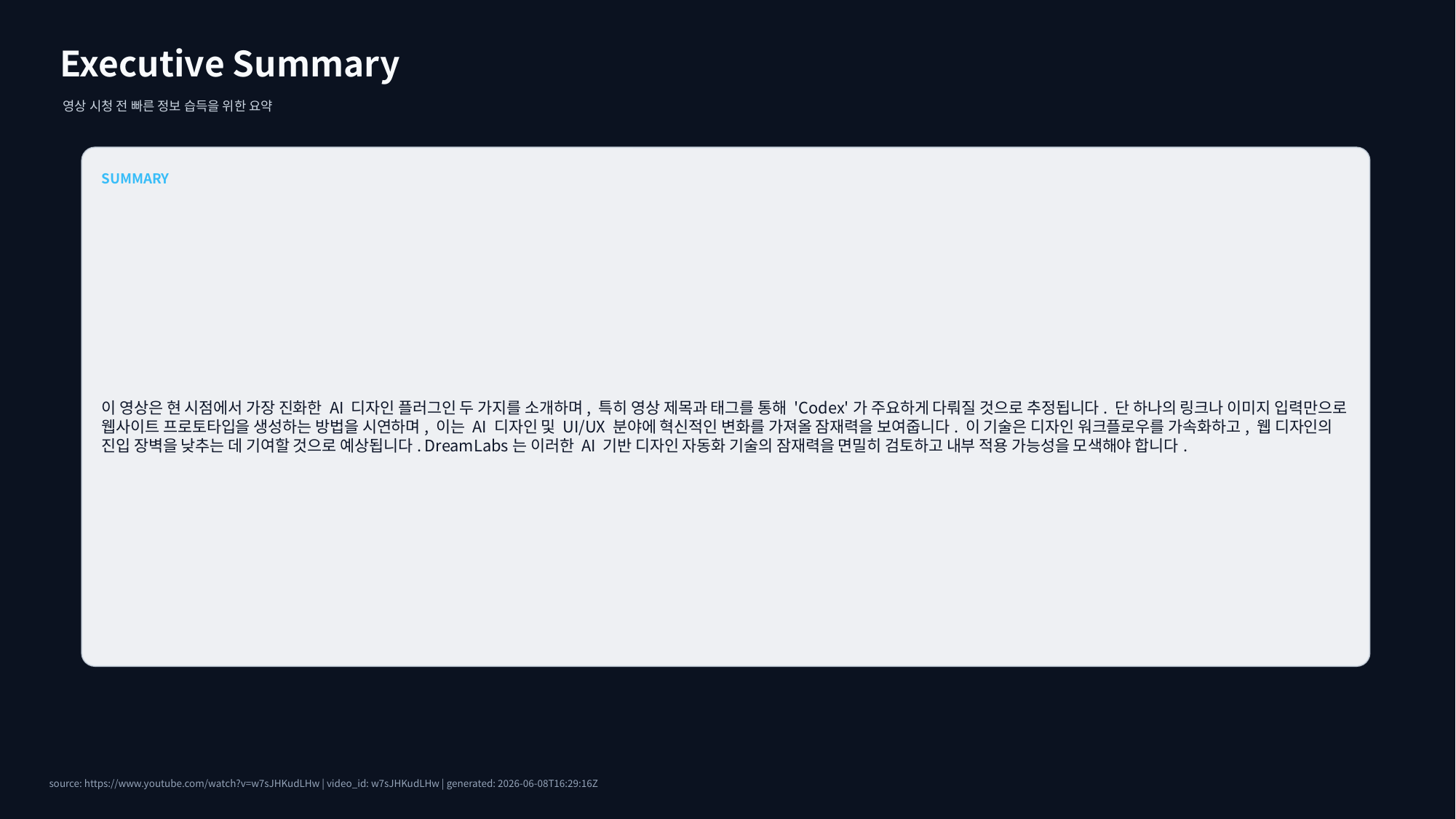

Executive Summary
영상 시청 전 빠른 정보 습득을 위한 요약

SUMMARY
이 영상은 현 시점에서 가장 진화한 AI 디자인 플러그인 두 가지를 소개하며, 특히 영상 제목과 태그를 통해 'Codex'가 주요하게 다뤄질 것으로 추정됩니다. 단 하나의 링크나 이미지 입력만으로 웹사이트 프로토타입을 생성하는 방법을 시연하며, 이는 AI 디자인 및 UI/UX 분야에 혁신적인 변화를 가져올 잠재력을 보여줍니다. 이 기술은 디자인 워크플로우를 가속화하고, 웹 디자인의 진입 장벽을 낮추는 데 기여할 것으로 예상됩니다. DreamLabs는 이러한 AI 기반 디자인 자동화 기술의 잠재력을 면밀히 검토하고 내부 적용 가능성을 모색해야 합니다.
source: https://www.youtube.com/watch?v=w7sJHKudLHw | video_id: w7sJHKudLHw | generated: 2026-06-08T16:29:16Z